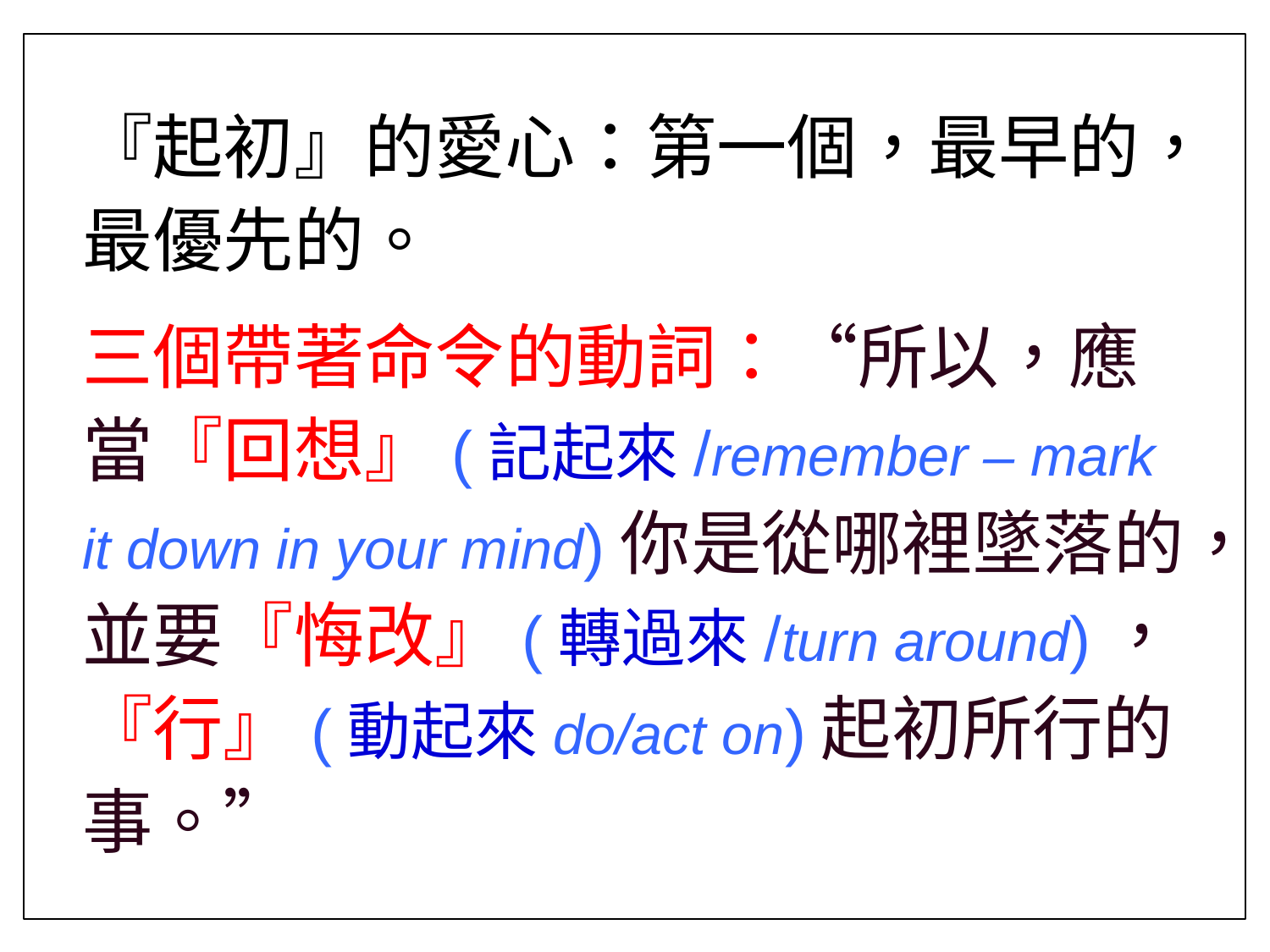

『起初』的愛心：第一個，最早的，最優先的。
三個帶著命令的動詞：“所以，應當『回想』(記起來/remember – mark it down in your mind)你是從哪裡墜落的，並要『悔改』(轉過來/turn around)，『行』(動起來do/act on)起初所行的事。”